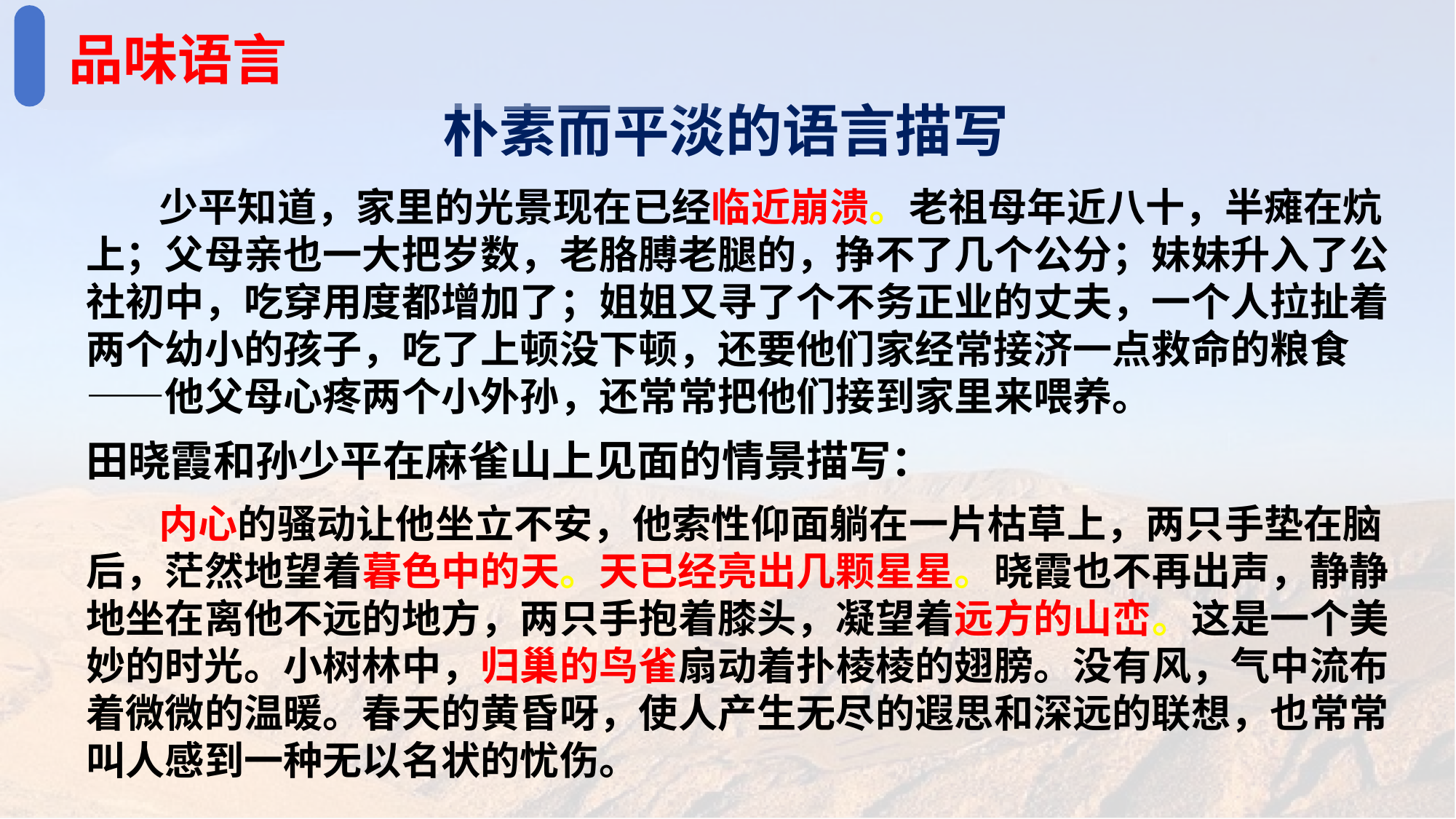

品味语言
朴素而平淡的语言描写
　　少平知道，家里的光景现在已经临近崩溃。老祖母年近八十，半瘫在炕上；父母亲也一大把岁数，老胳膊老腿的，挣不了几个公分；妹妹升入了公社初中，吃穿用度都增加了；姐姐又寻了个不务正业的丈夫，一个人拉扯着两个幼小的孩子，吃了上顿没下顿，还要他们家经常接济一点救命的粮食——他父母心疼两个小外孙，还常常把他们接到家里来喂养。
田晓霞和孙少平在麻雀山上见面的情景描写：
　　内心的骚动让他坐立不安，他索性仰面躺在一片枯草上，两只手垫在脑后，茫然地望着暮色中的天。天已经亮出几颗星星。晓霞也不再出声，静静地坐在离他不远的地方，两只手抱着膝头，凝望着远方的山峦。这是一个美妙的时光。小树林中，归巢的鸟雀扇动着扑棱棱的翅膀。没有风，气中流布着微微的温暖。春天的黄昏呀，使人产生无尽的遐思和深远的联想，也常常叫人感到一种无以名状的忧伤。